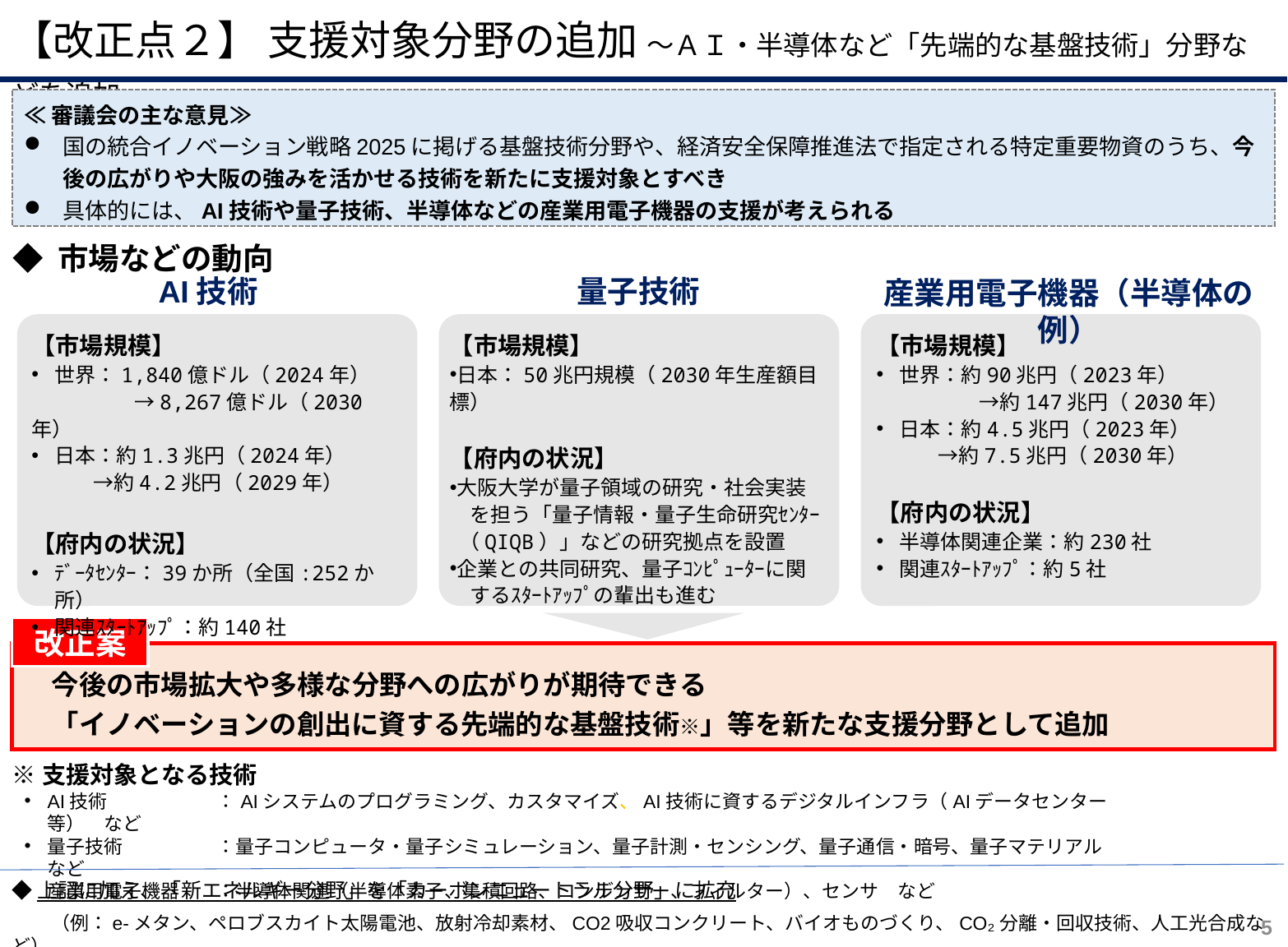

【改正点２】 支援対象分野の追加 ～ＡＩ・半導体など「先端的な基盤技術」分野などを追加～
≪審議会の主な意見≫
国の統合イノベーション戦略2025に掲げる基盤技術分野や、経済安全保障推進法で指定される特定重要物資のうち、今後の広がりや大阪の強みを活かせる技術を新たに支援対象とすべき
具体的には、AI技術や量子技術、半導体などの産業用電子機器の支援が考えられる
◆ 市場などの動向
AI技術
量子技術
産業用電子機器（半導体の例）

【市場規模】
世界：1,840億ドル（2024年）
　　　　　→8,267億ドル（2030年）
日本：約1.3兆円（2024年）
        　→約4.2兆円（2029年）

【府内の状況】
ﾃﾞｰﾀｾﾝﾀｰ：39か所（全国:252か所）
関連ｽﾀｰﾄｱｯﾌﾟ：約140社
【市場規模】
日本：50兆円規模（2030年生産額目標）

【府内の状況】
大阪大学が量子領域の研究・社会実装
　を担う「量子情報・量子生命研究ｾﾝﾀｰ
 （QIQB）」などの研究拠点を設置
企業との共同研究、量子ｺﾝﾋﾟｭｰﾀｰに関
　するｽﾀｰﾄｱｯﾌﾟの輩出も進む
【市場規模】
世界：約90兆円（2023年）
　　　　　→約147兆円（2030年）
日本：約4.5兆円（2023年）
       　 →約7.5兆円（2030年）

【府内の状況】
半導体関連企業：約230社
関連ｽﾀｰﾄｱｯﾌﾟ：約5社

改正案

　今後の市場拡大や多様な分野への広がりが期待できる
　「イノベーションの創出に資する先端的な基盤技術※」等を新たな支援分野として追加
※支援対象となる技術
AI技術	：AIシステムのプログラミング、カスタマイズ、AI技術に資するデジタルインフラ（AIデータセンター等）　など
量子技術	：量子コンピュータ・量子シミュレーション、量子計測・センシング、量子通信・暗号、量子マテリアル　など
産業用電子機器	：半導体関連（半導体素子、集積回路、コンデンサー、フィルター）、センサ　など
◆上記に加え、「新エネルギー分野」を「カーボンニュートラル分野」に拡充
　　（例：e-メタン、ペロブスカイト太陽電池、放射冷却素材、CO2吸収コンクリート、バイオものづくり、CO₂分離・回収技術、人工光合成など）
5